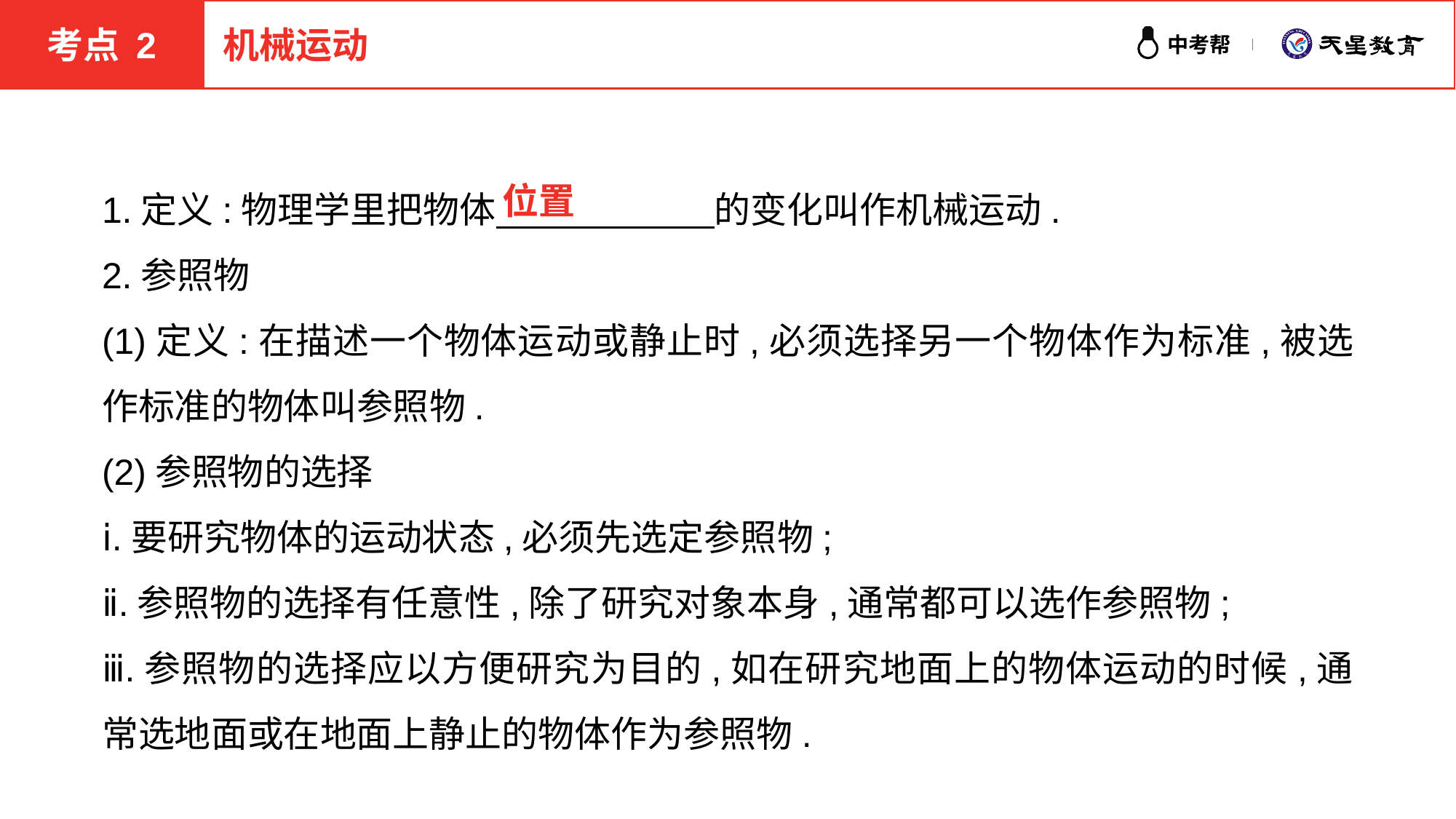

考点 2
机械运动
1.定义:物理学里把物体　　　　　　的变化叫作机械运动.
2.参照物
(1)定义:在描述一个物体运动或静止时,必须选择另一个物体作为标准,被选作标准的物体叫参照物.
(2)参照物的选择
ⅰ.要研究物体的运动状态,必须先选定参照物;
ⅱ.参照物的选择有任意性,除了研究对象本身,通常都可以选作参照物;
ⅲ.参照物的选择应以方便研究为目的,如在研究地面上的物体运动的时候,通常选地面或在地面上静止的物体作为参照物.
位置